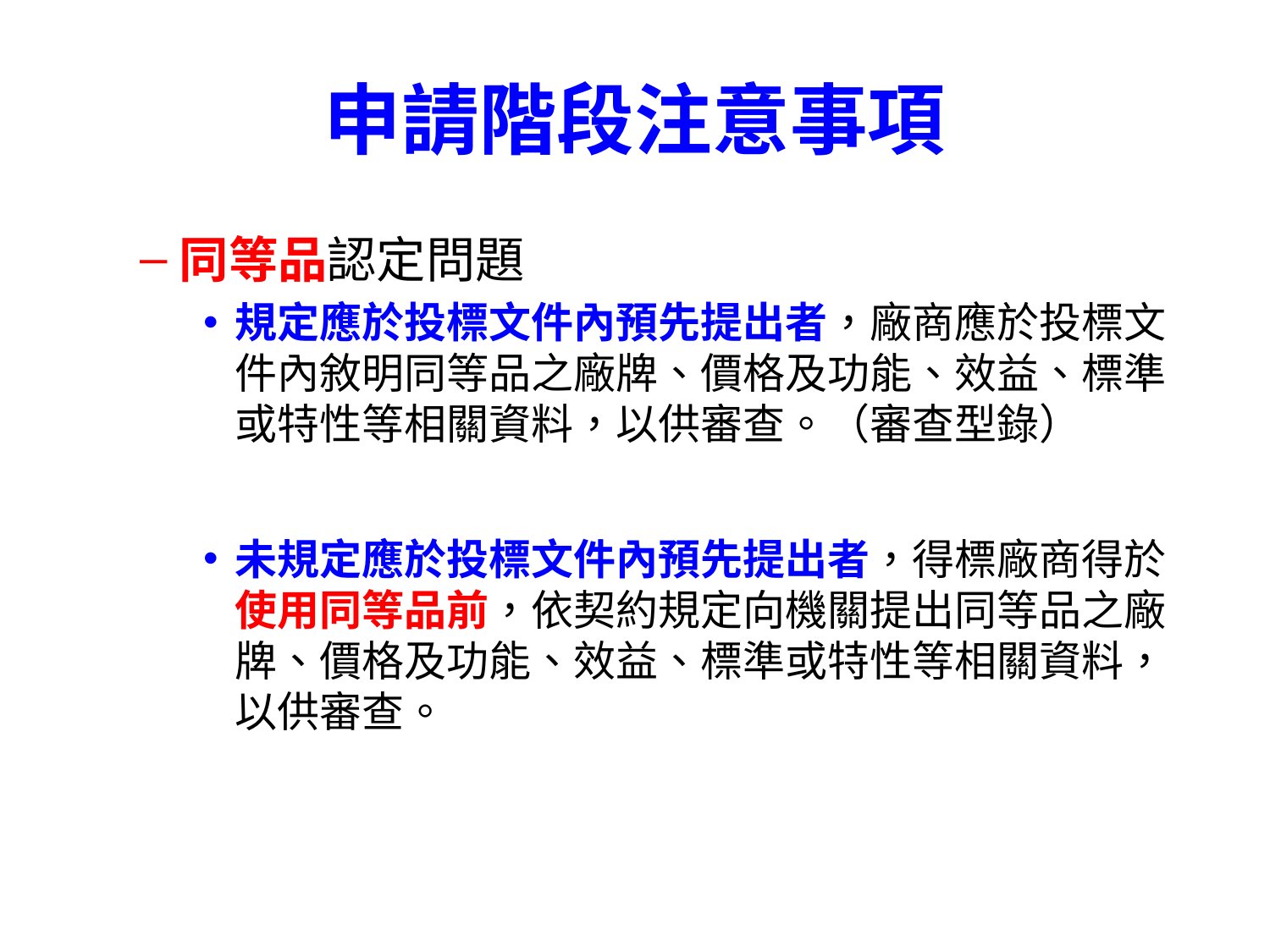

# 申請階段注意事項
同等品認定問題
規定應於投標文件內預先提出者，廠商應於投標文件內敘明同等品之廠牌、價格及功能、效益、標準或特性等相關資料，以供審查。（審查型錄）

未規定應於投標文件內預先提出者，得標廠商得於使用同等品前，依契約規定向機關提出同等品之廠牌、價格及功能、效益、標準或特性等相關資料，以供審查。